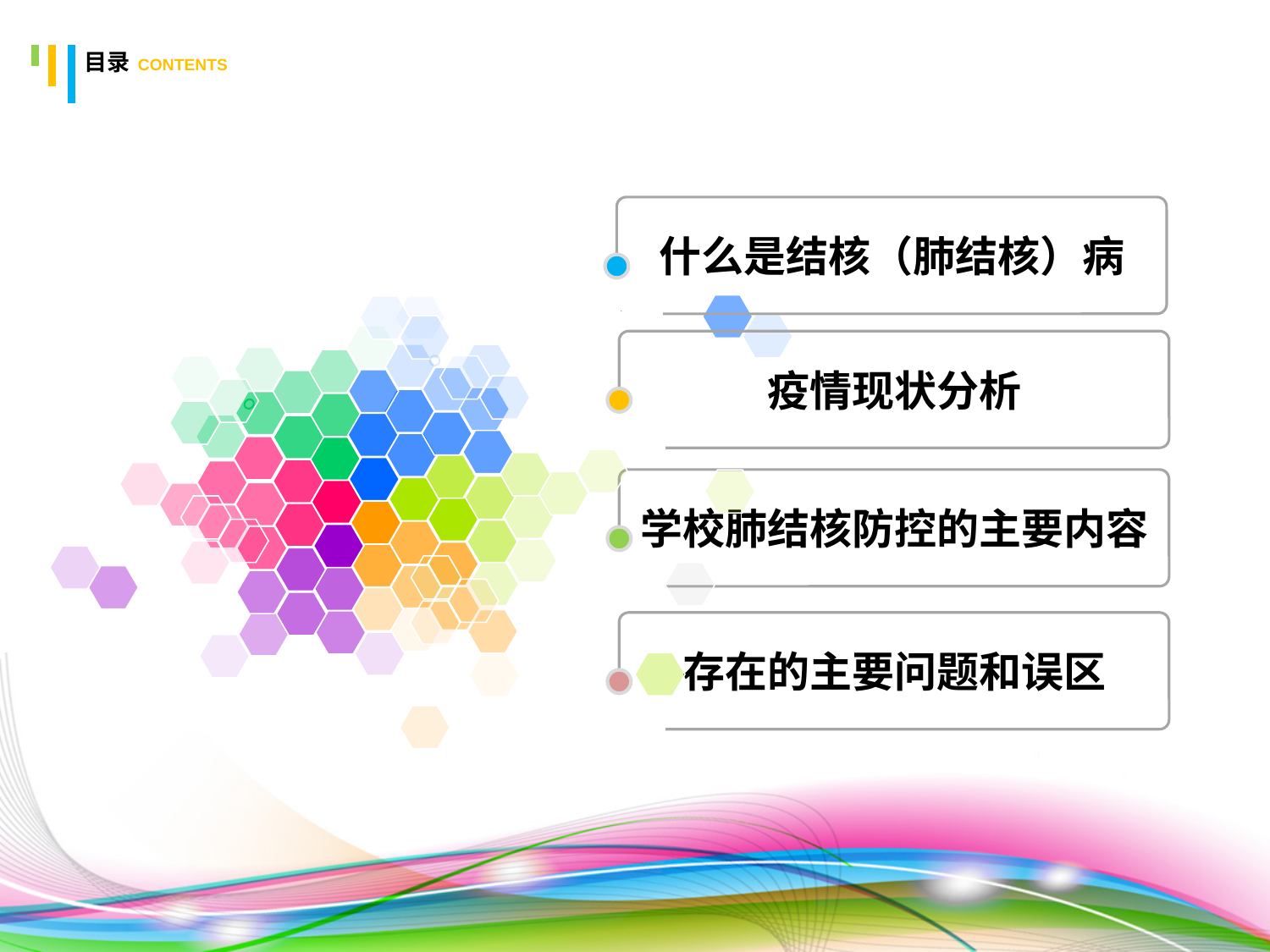

# 目录 CONTENTS
什么是结核（肺结核）病

疫情现状分析

学校肺结核防控的主要内容

存在的主要问题和误区